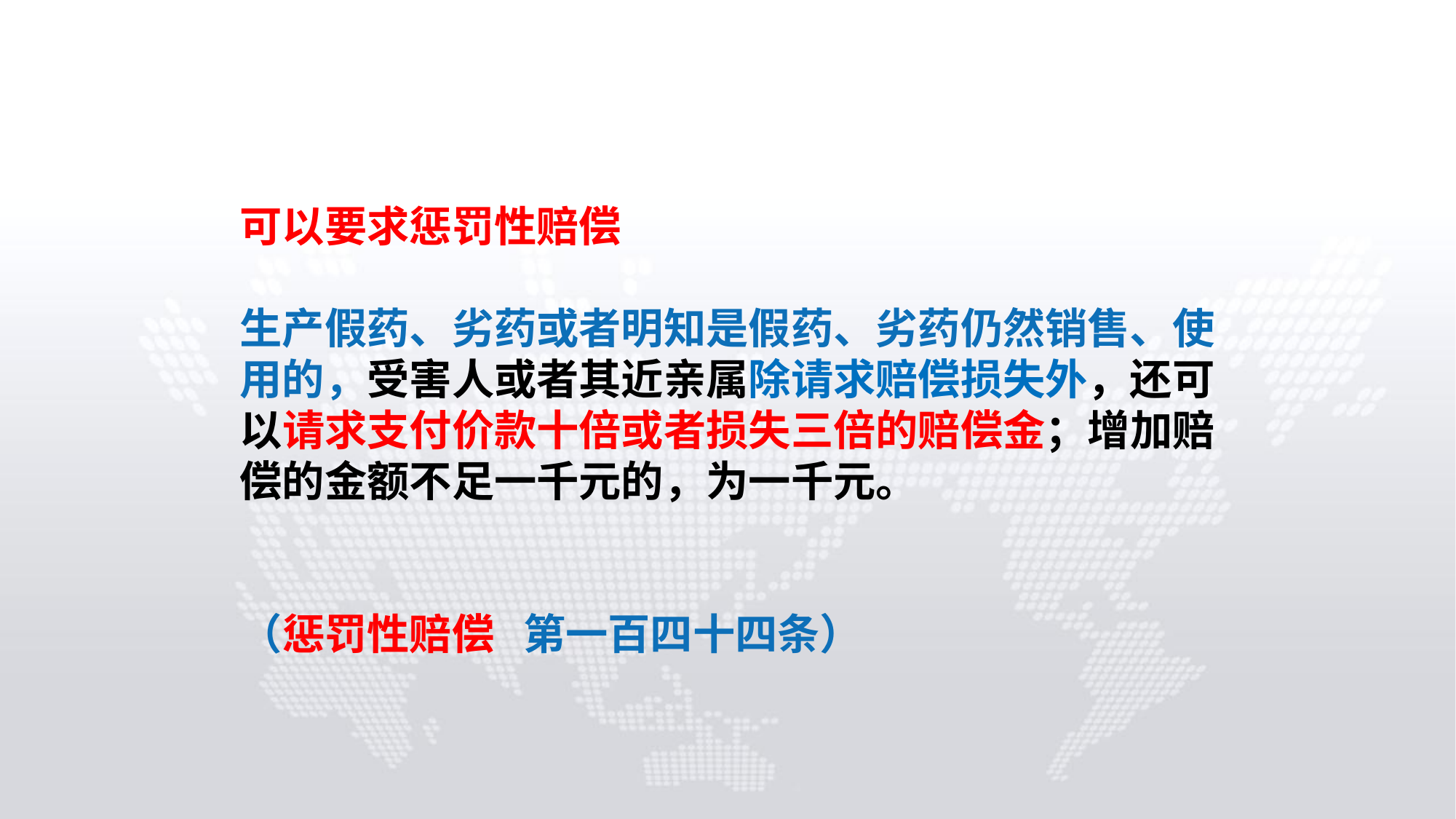

可以要求惩罚性赔偿

生产假药、劣药或者明知是假药、劣药仍然销售、使用的，受害人或者其近亲属除请求赔偿损失外，还可以请求支付价款十倍或者损失三倍的赔偿金；增加赔偿的金额不足一千元的，为一千元。
（惩罚性赔偿   第一百四十四条）